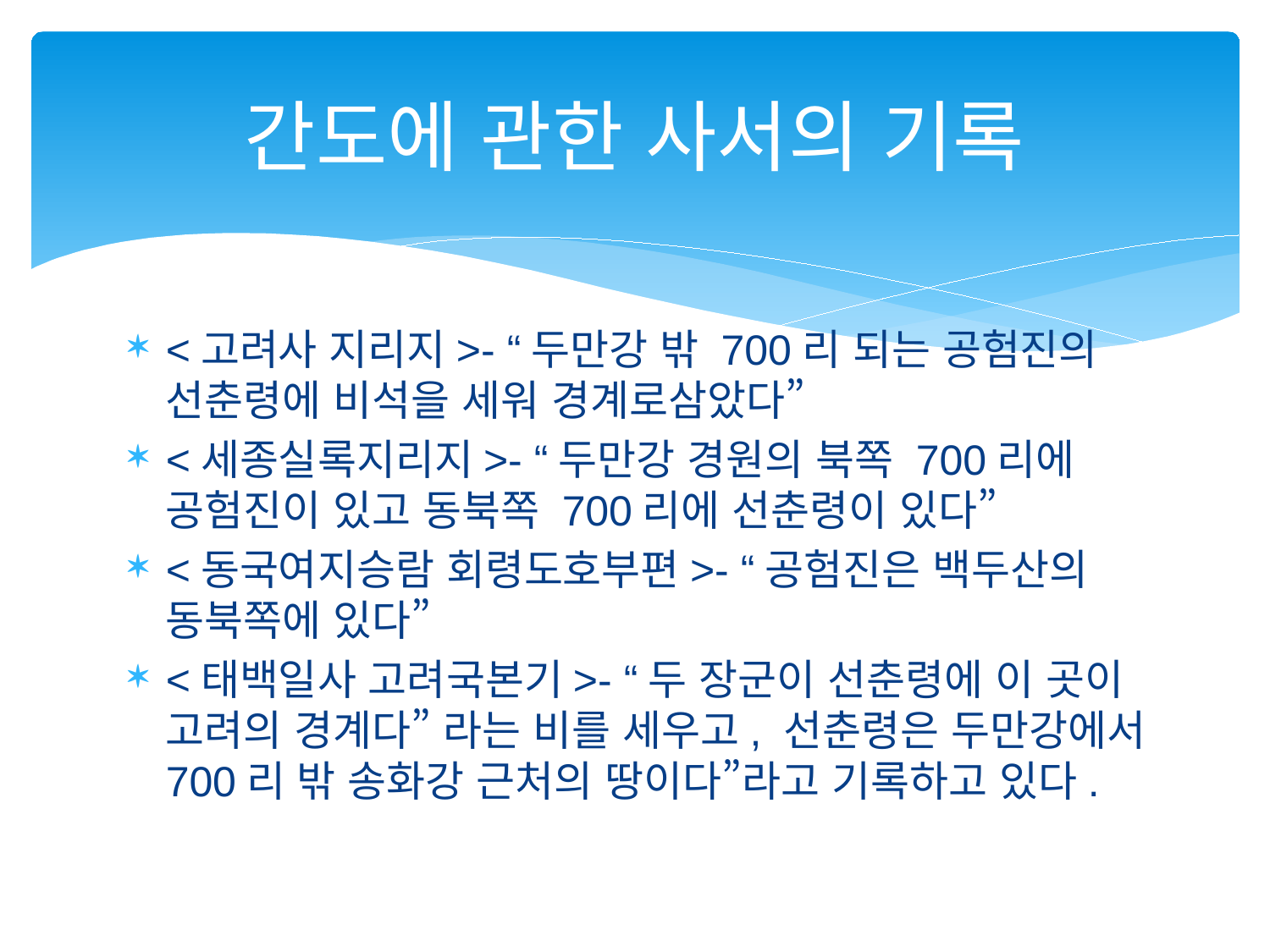

# 간도에 관한 사서의 기록
<고려사 지리지>- “두만강 밖 700리 되는 공험진의 선춘령에 비석을 세워 경계로삼았다”
<세종실록지리지>- “두만강 경원의 북쪽 700리에 공험진이 있고 동북쪽 700리에 선춘령이 있다”
<동국여지승람 회령도호부편>- “공험진은 백두산의 동북쪽에 있다”
<태백일사 고려국본기>- “두 장군이 선춘령에 이 곳이 고려의 경계다” 라는 비를 세우고, 선춘령은 두만강에서 700리 밖 송화강 근처의 땅이다”라고 기록하고 있다.